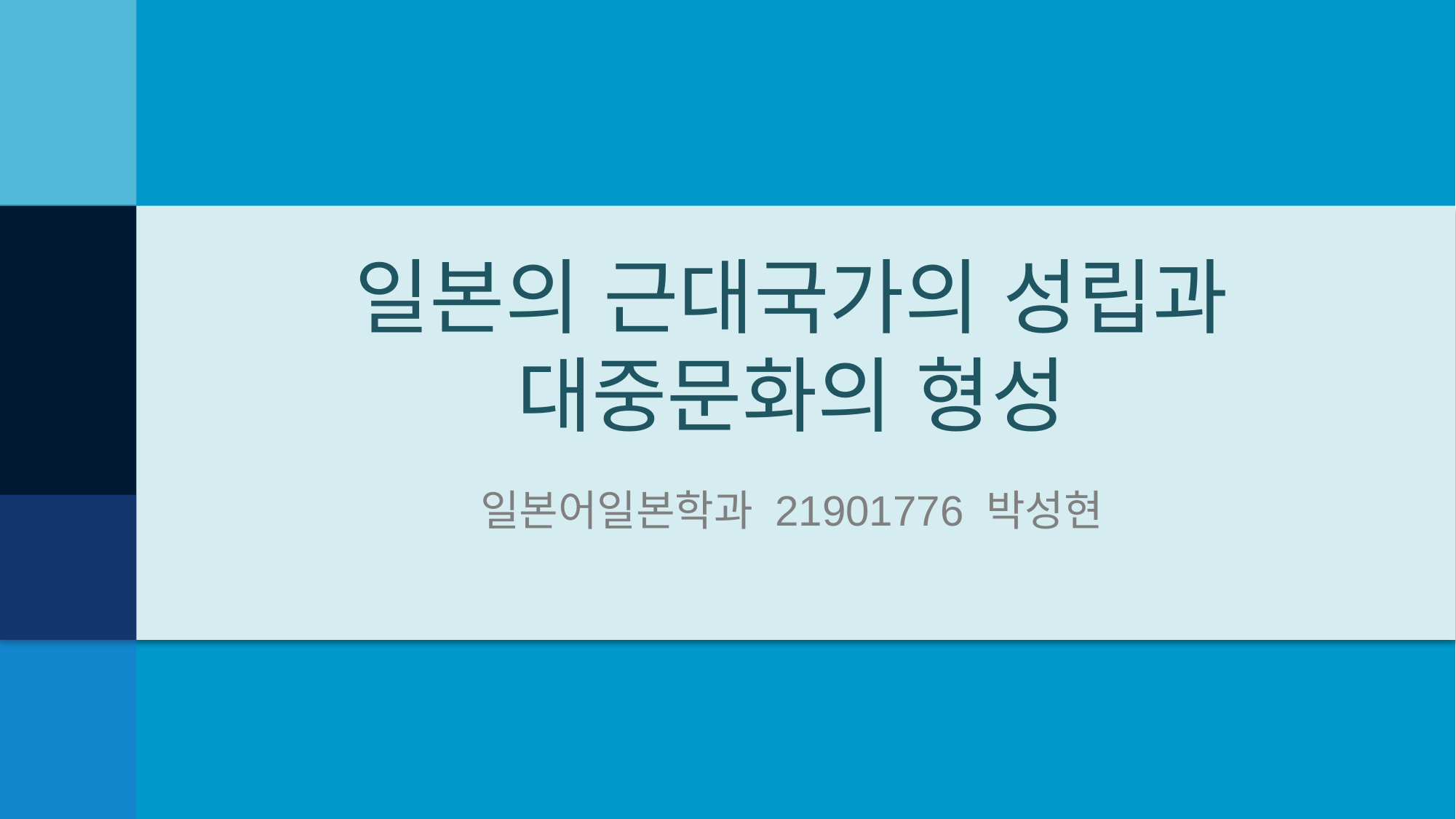

# 일본의 근대국가의 성립과 대중문화의 형성
일본어일본학과 21901776 박성현